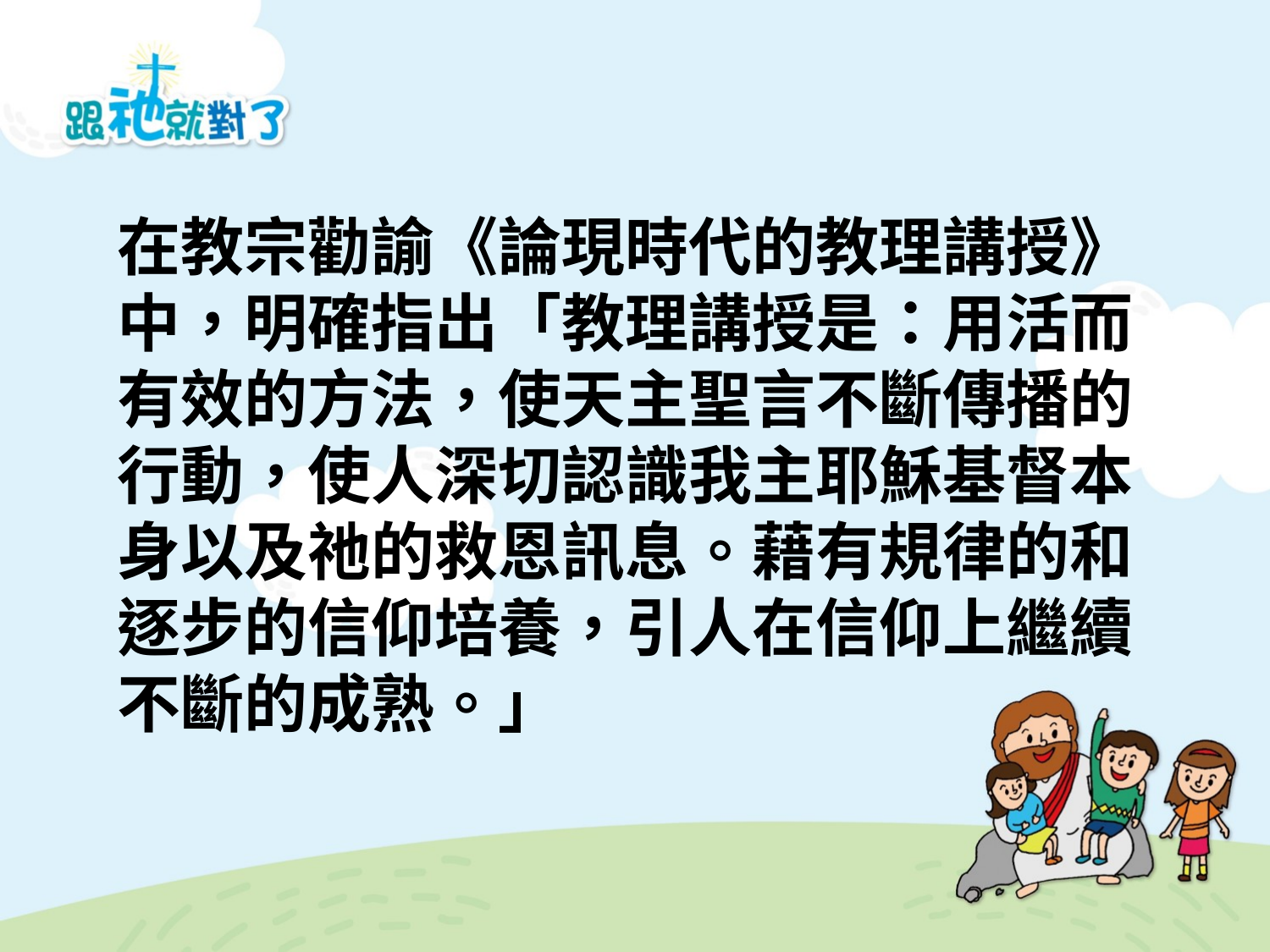

在教宗勸諭《論現時代的教理講授》中，明確指出「教理講授是：用活而有效的方法，使天主聖言不斷傳播的行動，使人深切認識我主耶穌基督本身以及祂的救恩訊息。藉有規律的和逐步的信仰培養，引人在信仰上繼續不斷的成熟。」